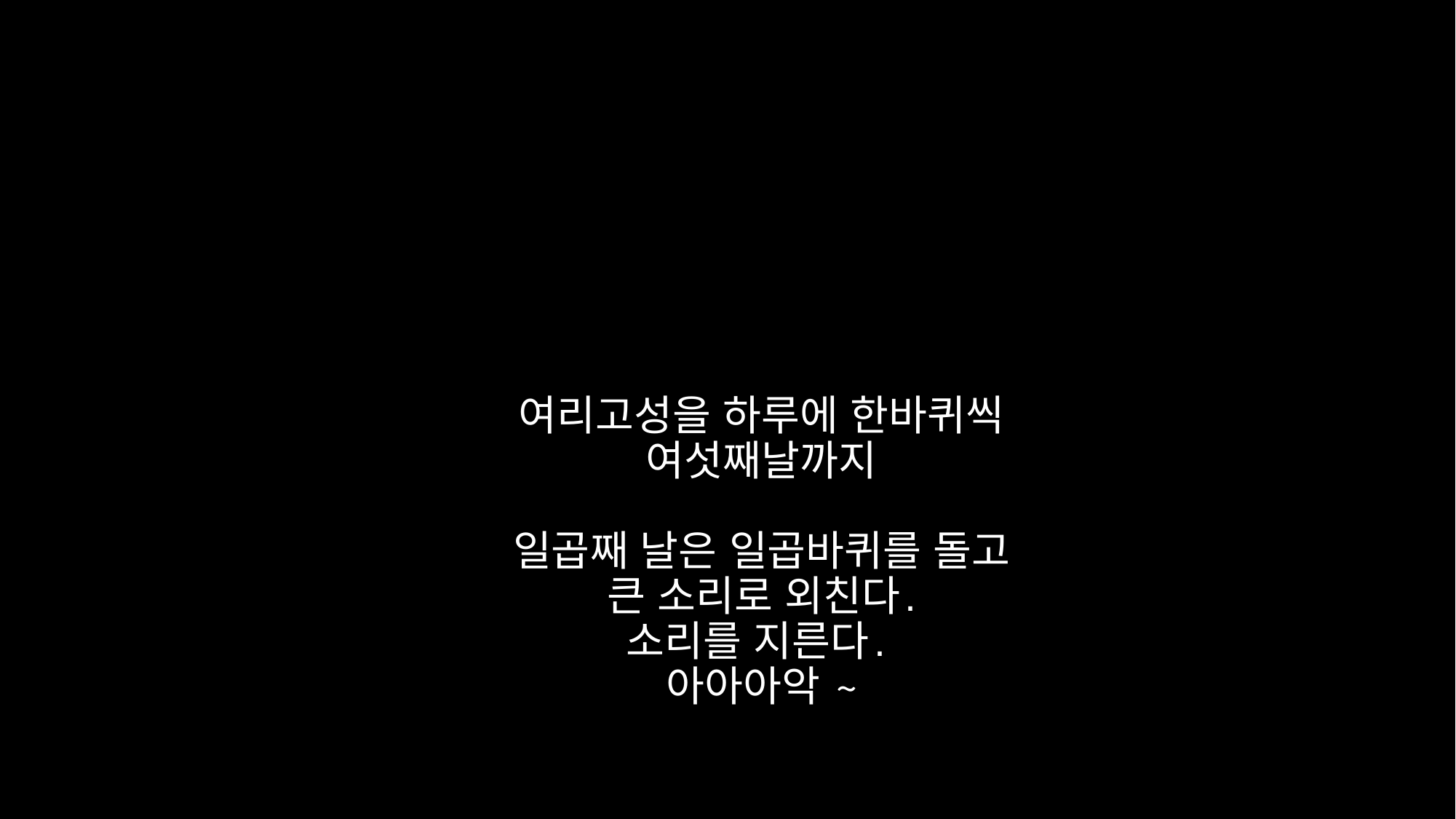

# 여리고성을 하루에 한바퀴씩 여섯째날까지 일곱째 날은 일곱바퀴를 돌고 큰 소리로 외친다. 소리를 지른다. 아아아악 ~